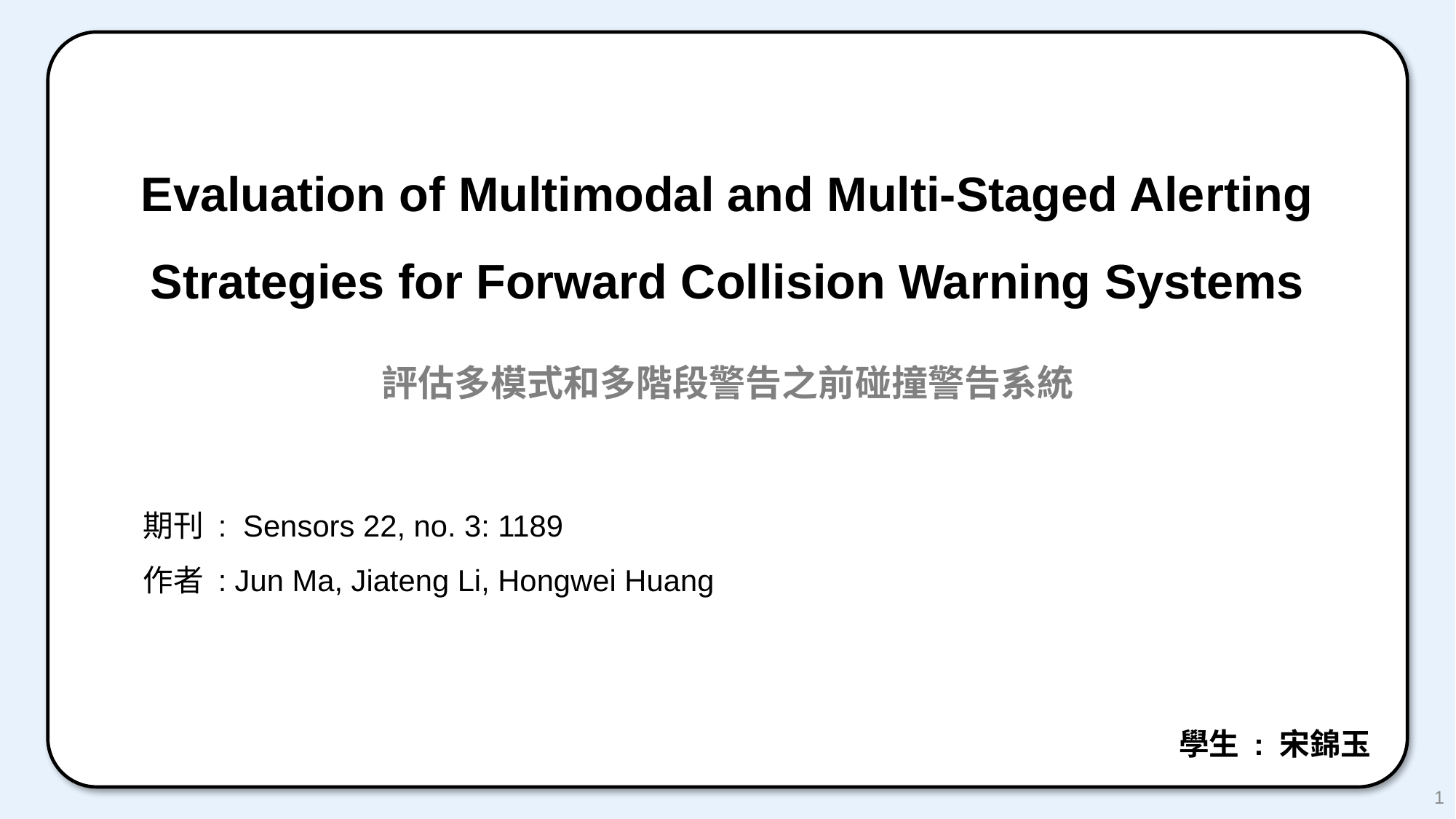

Evaluation of Multimodal and Multi-Staged Alerting Strategies for Forward Collision Warning Systems
評估多模式和多階段警告之前碰撞警告系統
期刊 :  Sensors 22, no. 3: 1189
作者 : Jun Ma, Jiateng Li, Hongwei Huang
學生 : 宋錦玉
1